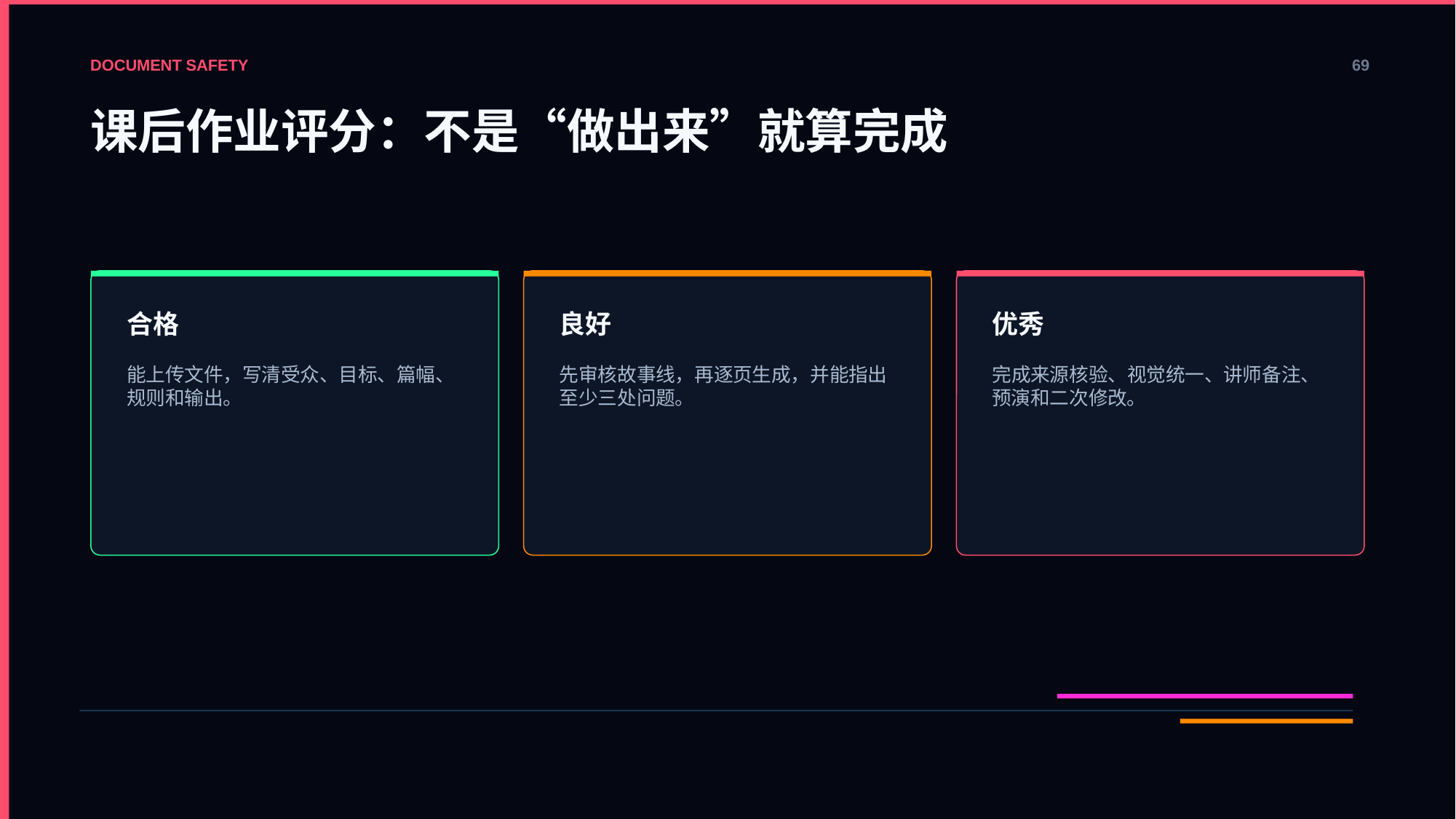

DOCUMENT SAFETY
69
课后作业评分：不是“做出来”就算完成

合格
良好
优秀
能上传文件，写清受众、目标、篇幅、规则和输出。
先审核故事线，再逐页生成，并能指出至少三处问题。
完成来源核验、视觉统一、讲师备注、预演和二次修改。